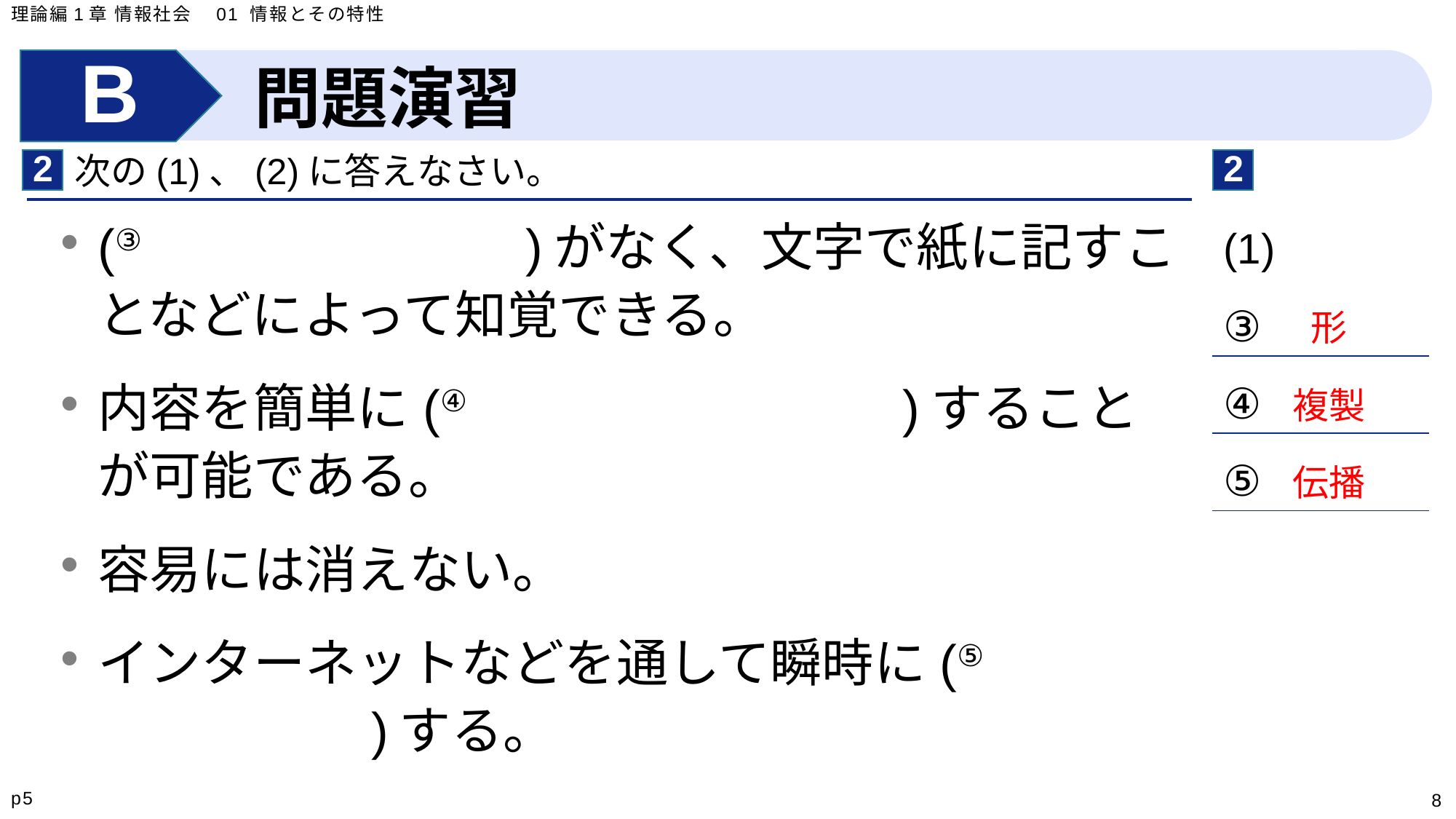

理論編1章 情報社会　01 情報とその特性

問題演習
2
2
次の(1)、(2)に答えなさい。
| (1) |
| --- |
| ③ |
| ④ |
| ⑤ |
|  |
(③　　　　　　　)がなく、文字で紙に記すことなどによって知覚できる。
内容を簡単に(④　　　　　　　　)することが可能である。
容易には消えない。
インターネットなどを通して瞬時に(⑤　　　　　　　　)する。
形
複製
伝播
p5
8